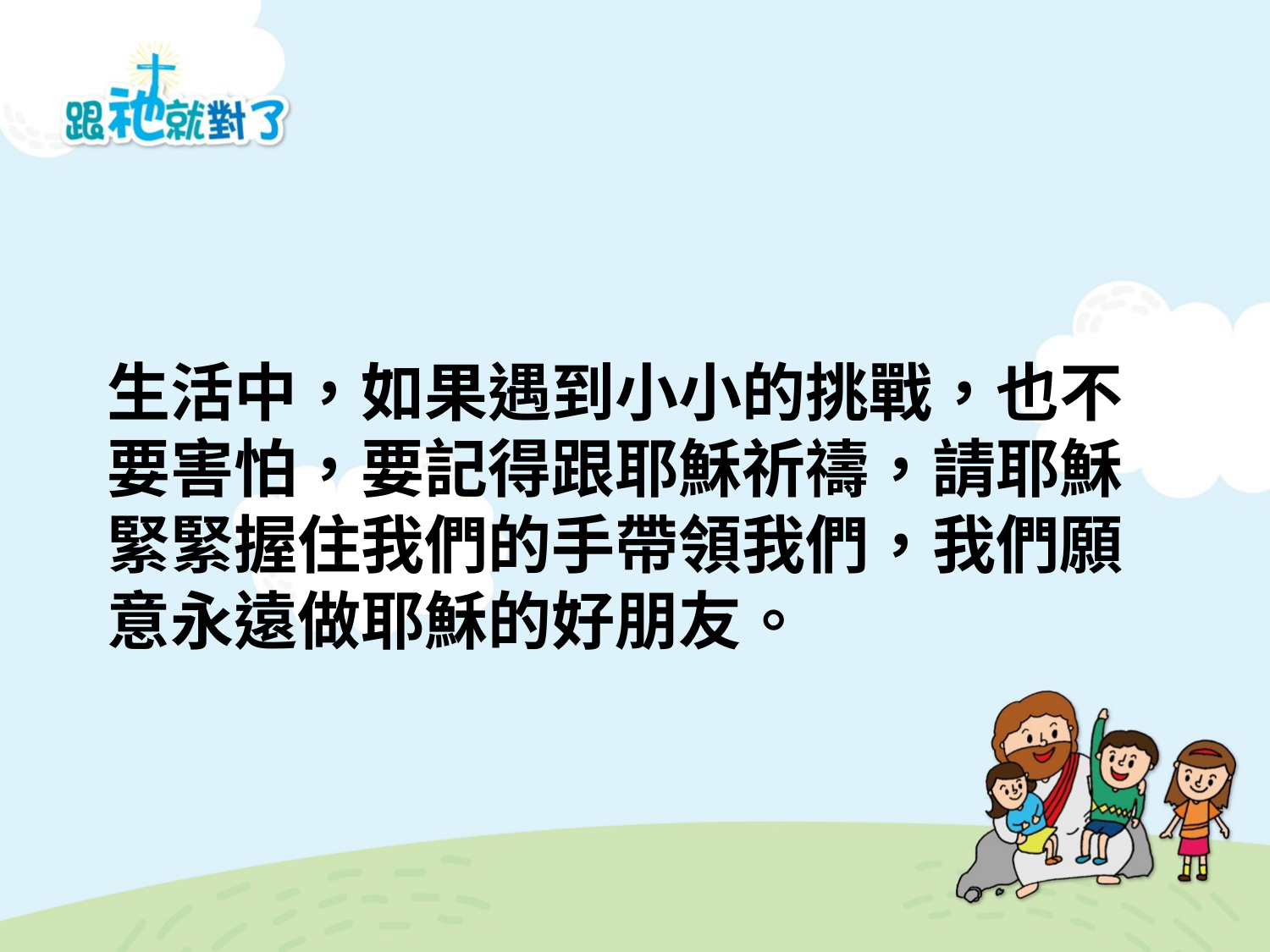

生活中，如果遇到小小的挑戰，也不要害怕，要記得跟耶穌祈禱，請耶穌緊緊握住我們的手帶領我們，我們願意永遠做耶穌的好朋友。